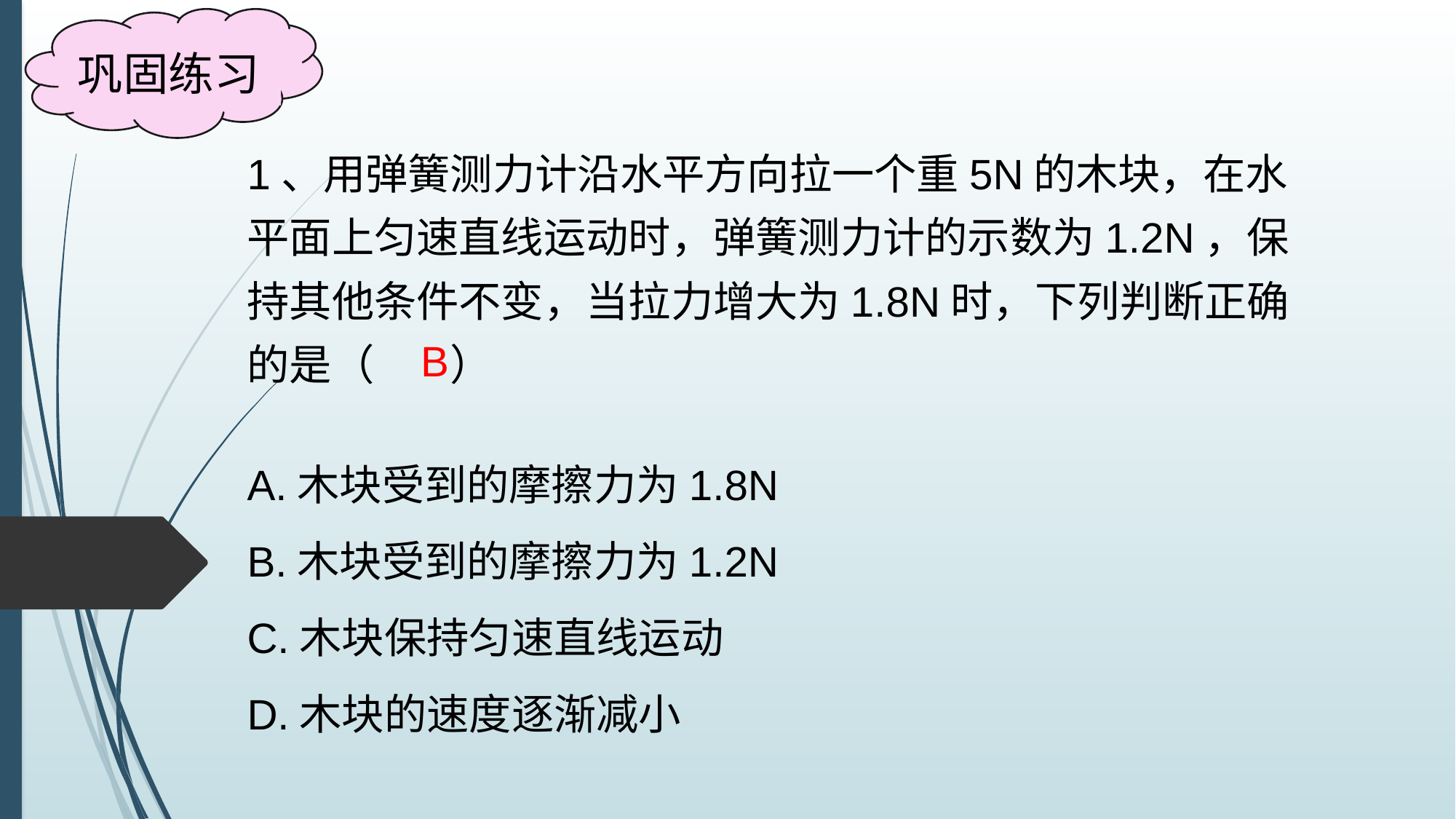

巩固练习
1、用弹簧测力计沿水平方向拉一个重5N的木块，在水平面上匀速直线运动时，弹簧测力计的示数为1.2N，保持其他条件不变，当拉力增大为1.8N时，下列判断正确的是（        ）
B
A.木块受到的摩擦力为1.8N
B.木块受到的摩擦力为1.2N
C.木块保持匀速直线运动
D.木块的速度逐渐减小